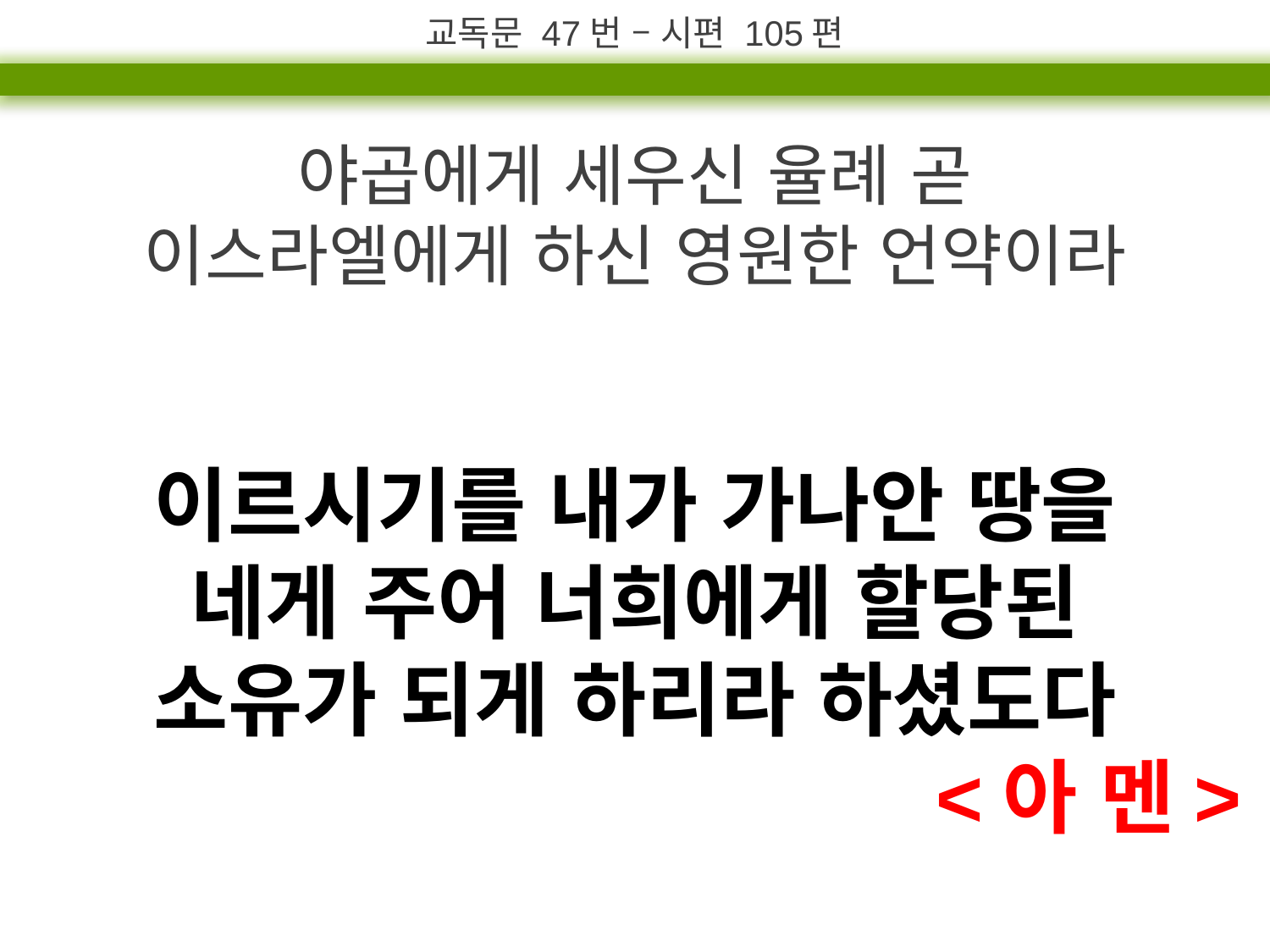

교독문 47번 – 시편 105편

야곱에게 세우신 율례 곧
이스라엘에게 하신 영원한 언약이라
이르시기를 내가 가나안 땅을
네게 주어 너희에게 할당된
소유가 되게 하리라 하셨도다
<아 멘>